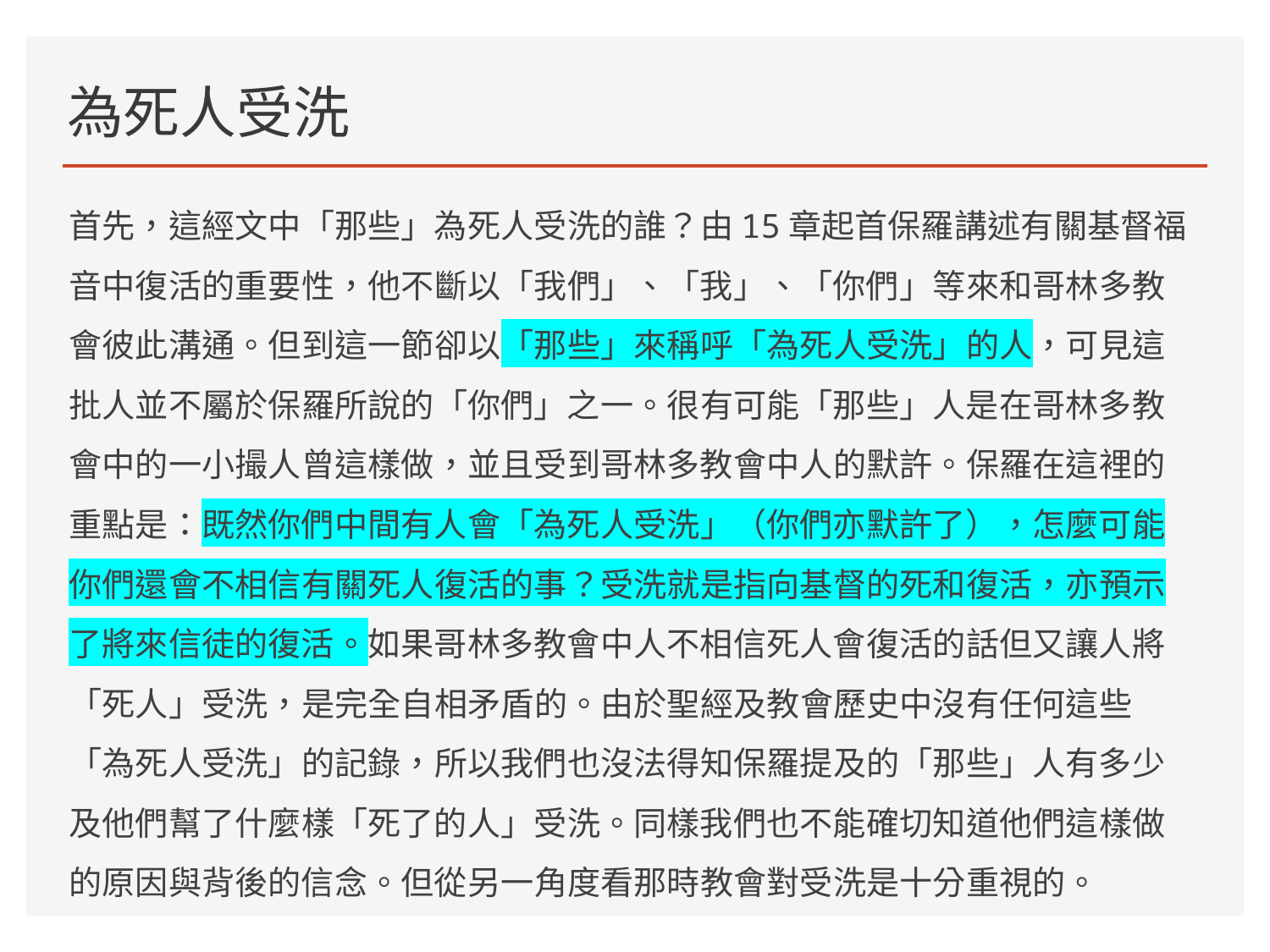

# 為死人受洗
首先，這經文中「那些」為死人受洗的誰？由15章起首保羅講述有關基督福音中復活的重要性，他不斷以「我們」、「我」、「你們」等來和哥林多教會彼此溝通。但到這一節卻以「那些」來稱呼「為死人受洗」的人，可見這批人並不屬於保羅所說的「你們」之一。很有可能「那些」人是在哥林多教會中的一小撮人曾這樣做，並且受到哥林多教會中人的默許。保羅在這裡的重點是：既然你們中間有人會「為死人受洗」（你們亦默許了），怎麼可能你們還會不相信有關死人復活的事？受洗就是指向基督的死和復活，亦預示了將來信徒的復活。如果哥林多教會中人不相信死人會復活的話但又讓人將「死人」受洗，是完全自相矛盾的。由於聖經及教會歷史中沒有任何這些「為死人受洗」的記錄，所以我們也沒法得知保羅提及的「那些」人有多少及他們幫了什麼樣「死了的人」受洗。同樣我們也不能確切知道他們這樣做的原因與背後的信念。但從另一角度看那時教會對受洗是十分重視的。